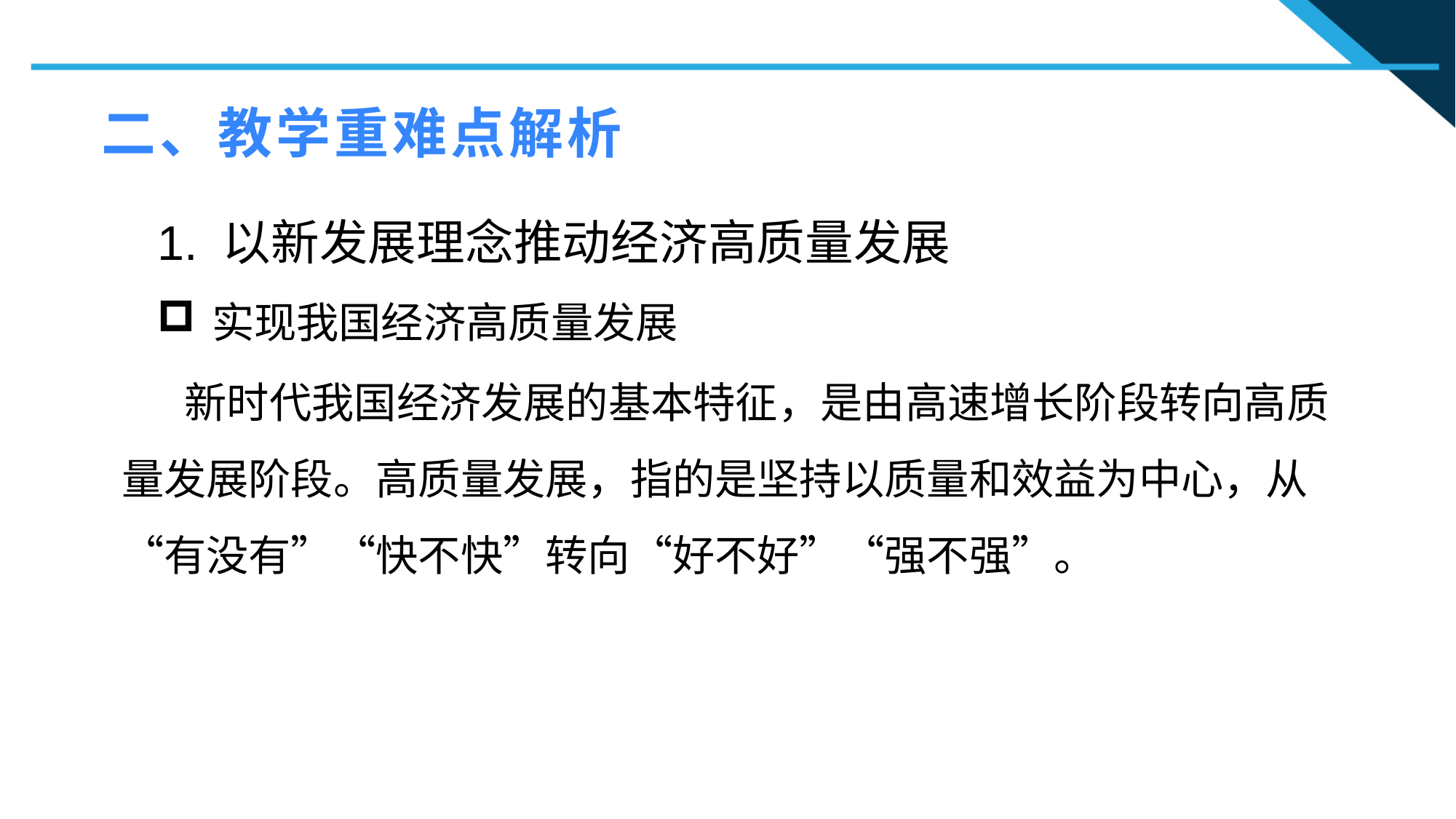

二、教学重难点解析
1. 以新发展理念推动经济高质量发展
实现我国经济高质量发展
1
      新时代我国经济发展的基本特征，是由高速增长阶段转向高质量发展阶段。高质量发展，指的是坚持以质量和效益为中心，从“有没有”“快不快”转向“好不好”“强不强”。
2
2
n